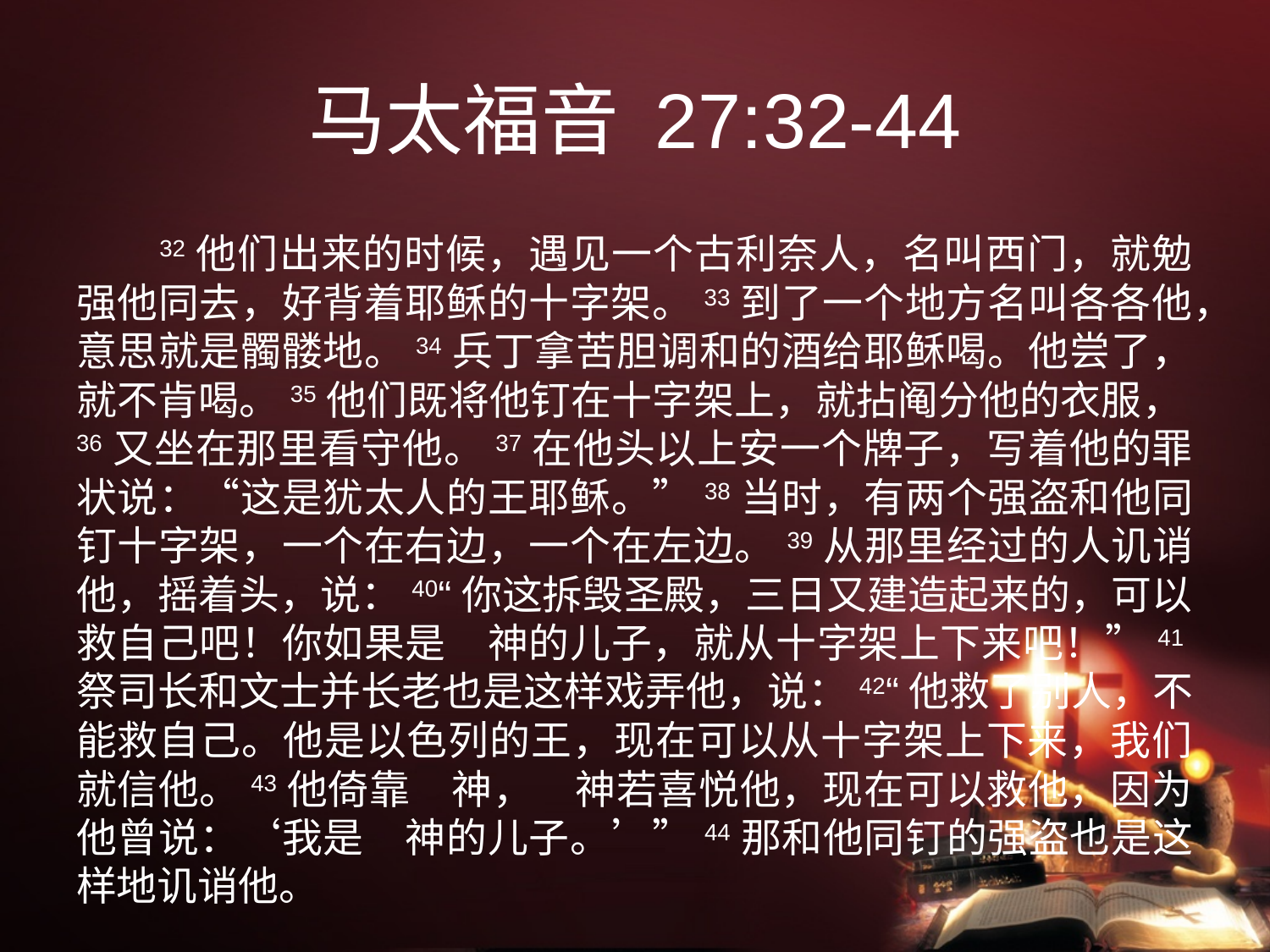

# 马太福音 27:32-44
           32他们出来的时候，遇见一个古利奈人，名叫西门，就勉强他同去，好背着耶稣的十字架。33到了一个地方名叫各各他，意思就是髑髅地。34兵丁拿苦胆调和的酒给耶稣喝。他尝了，就不肯喝。35他们既将他钉在十字架上，就拈阄分他的衣服，36又坐在那里看守他。37在他头以上安一个牌子，写着他的罪状说：“这是犹太人的王耶稣。”38当时，有两个强盗和他同钉十字架，一个在右边，一个在左边。39从那里经过的人讥诮他，摇着头，说：40“你这拆毁圣殿，三日又建造起来的，可以救自己吧！你如果是　神的儿子，就从十字架上下来吧！”41祭司长和文士并长老也是这样戏弄他，说：42“他救了别人，不能救自己。他是以色列的王，现在可以从十字架上下来，我们就信他。43他倚靠　神，　神若喜悦他，现在可以救他，因为他曾说：‘我是　神的儿子。’”44那和他同钉的强盗也是这样地讥诮他。